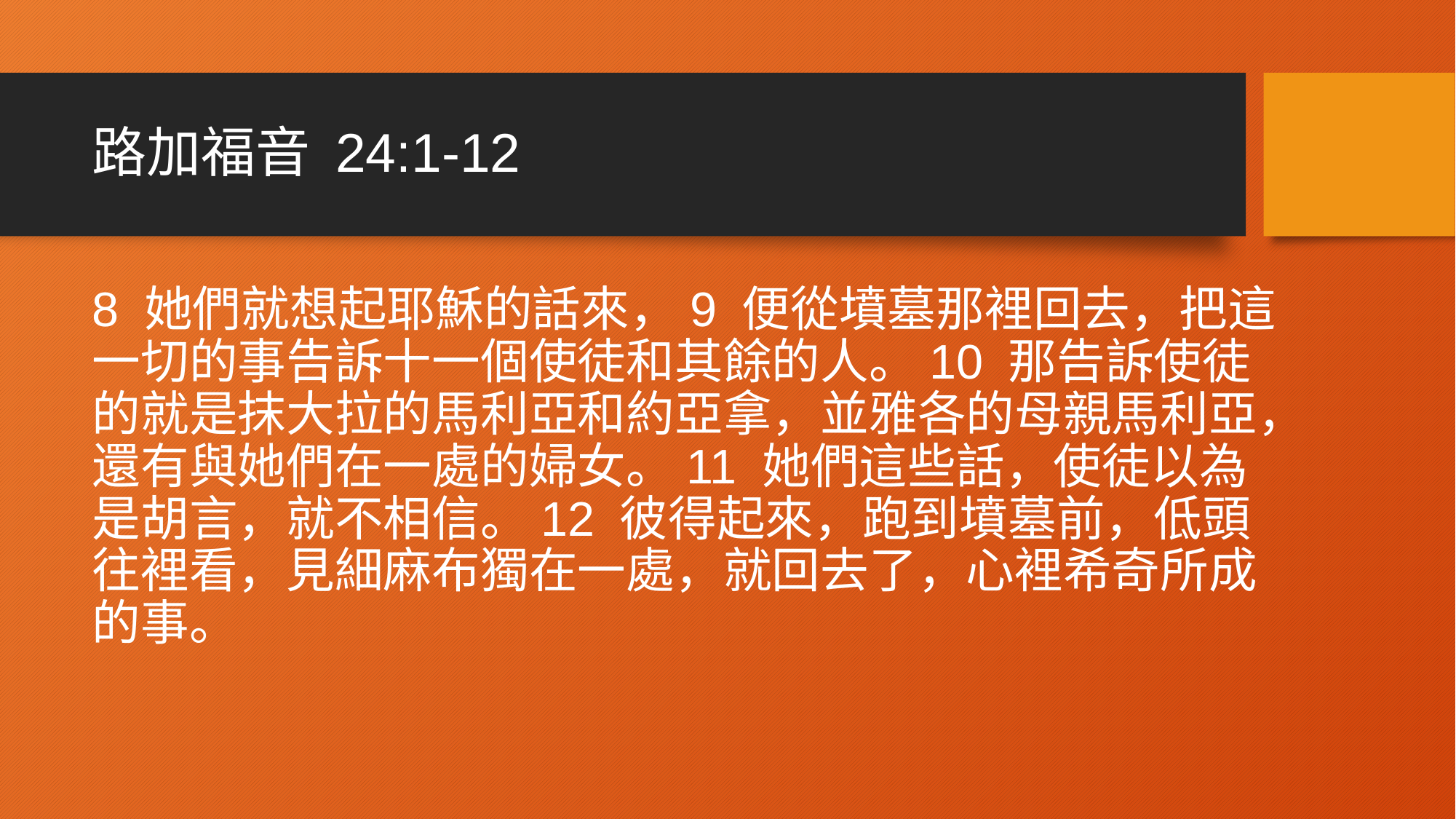

# 路加福音 24:1-12
8 她們就想起耶穌的話來，9 便從墳墓那裡回去，把這一切的事告訴十一個使徒和其餘的人。10 那告訴使徒的就是抹大拉的馬利亞和約亞拿，並雅各的母親馬利亞，還有與她們在一處的婦女。11 她們這些話，使徒以為是胡言，就不相信。12 彼得起來，跑到墳墓前，低頭往裡看，見細麻布獨在一處，就回去了，心裡希奇所成的事。